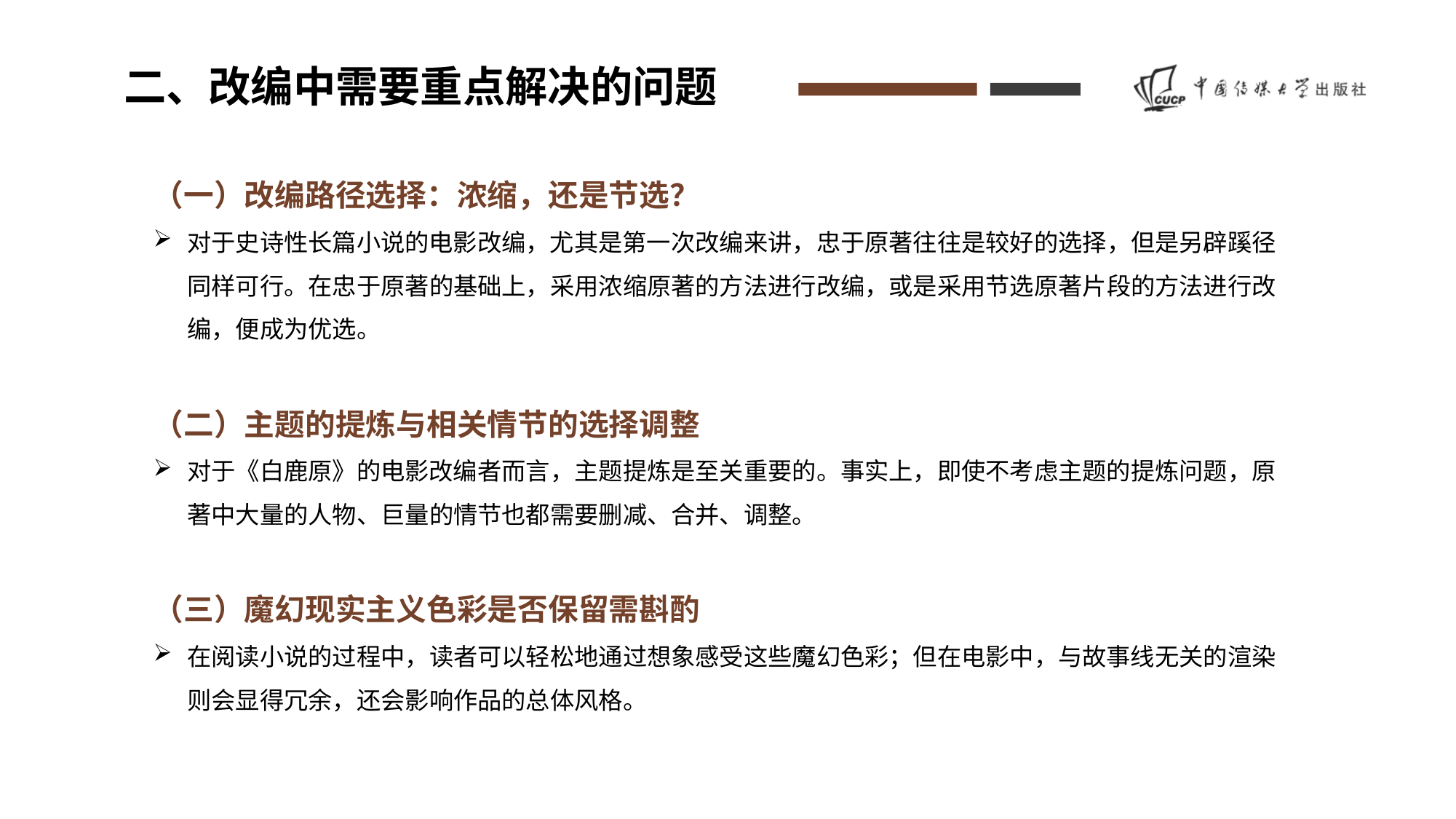

二、改编中需要重点解决的问题

（一）改编路径选择：浓缩，还是节选？
对于史诗性长篇小说的电影改编，尤其是第一次改编来讲，忠于原著往往是较好的选择，但是另辟蹊径同样可行。在忠于原著的基础上，采用浓缩原著的方法进行改编，或是采用节选原著片段的方法进行改编，便成为优选。

（二）主题的提炼与相关情节的选择调整
对于《白鹿原》的电影改编者而言，主题提炼是至关重要的。事实上，即使不考虑主题的提炼问题，原著中大量的人物、巨量的情节也都需要删减、合并、调整。

（三）魔幻现实主义色彩是否保留需斟酌
在阅读小说的过程中，读者可以轻松地通过想象感受这些魔幻色彩；但在电影中，与故事线无关的渲染则会显得冗余，还会影响作品的总体风格。